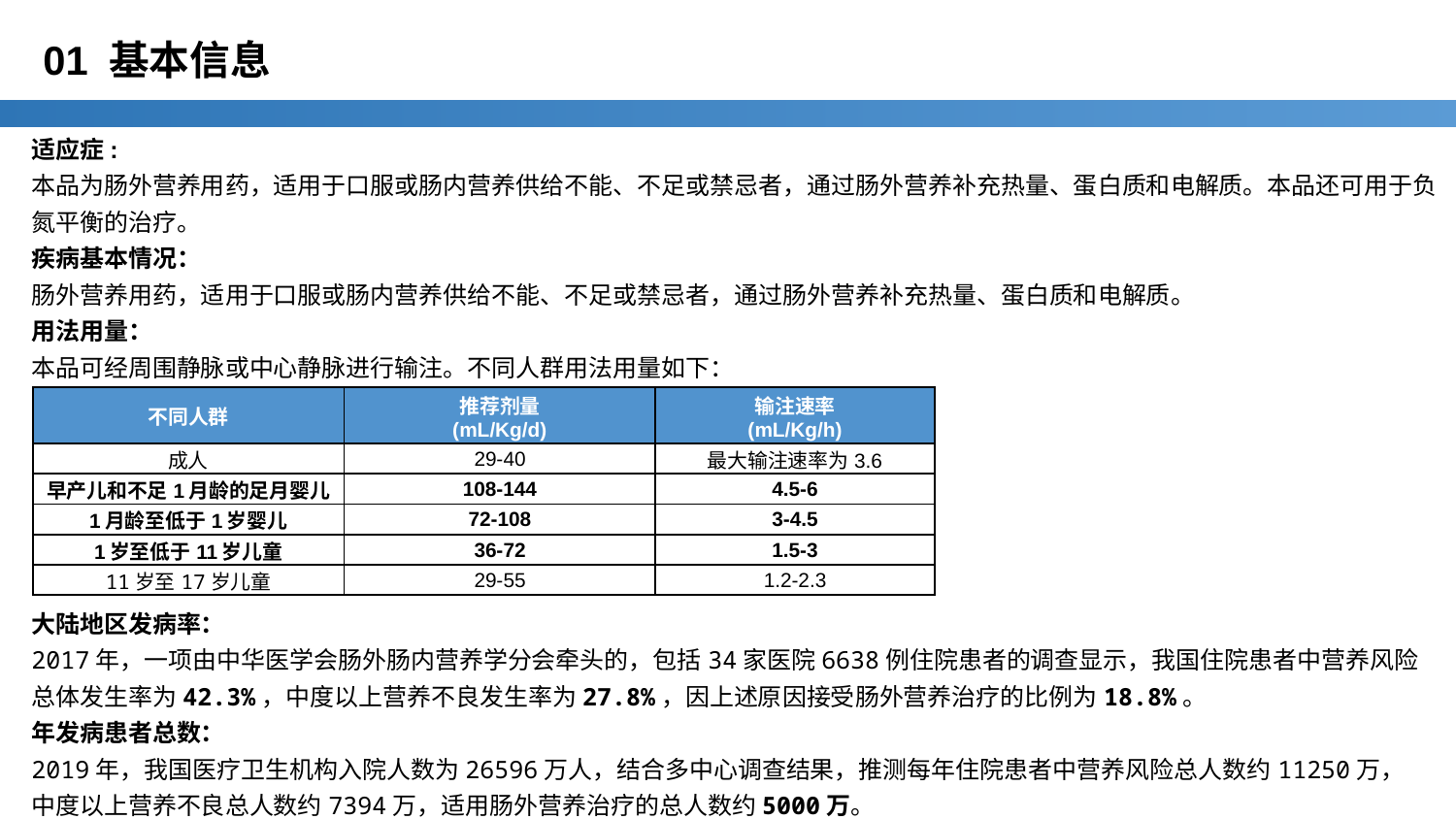

# 01 基本信息
适应症:
本品为肠外营养用药，适用于口服或肠内营养供给不能、不足或禁忌者，通过肠外营养补充热量、蛋白质和电解质。本品还可用于负氮平衡的治疗。
疾病基本情况：
肠外营养用药，适用于口服或肠内营养供给不能、不足或禁忌者，通过肠外营养补充热量、蛋白质和电解质。
用法用量：
本品可经周围静脉或中心静脉进行输注。不同人群用法用量如下：

| 不同人群 | 推荐剂量 (mL/Kg/d) | 输注速率 (mL/Kg/h) |
| --- | --- | --- |
| 成人 | 29-40 | 最大输注速率为3.6 |
| 早产儿和不足1月龄的足月婴儿 | 108-144 | 4.5-6 |
| 1月龄至低于1岁婴儿 | 72-108 | 3-4.5 |
| 1岁至低于11岁儿童 | 36-72 | 1.5-3 |
| 11岁至17岁儿童 | 29-55 | 1.2-2.3 |
大陆地区发病率：
2017年，一项由中华医学会肠外肠内营养学分会牵头的，包括34家医院6638例住院患者的调查显示，我国住院患者中营养风险总体发生率为42.3%，中度以上营养不良发生率为27.8%，因上述原因接受肠外营养治疗的比例为18.8%。
年发病患者总数：
2019年，我国医疗卫生机构入院人数为26596万人，结合多中心调查结果，推测每年住院患者中营养风险总人数约11250万，中度以上营养不良总人数约7394万，适用肠外营养治疗的总人数约5000万。